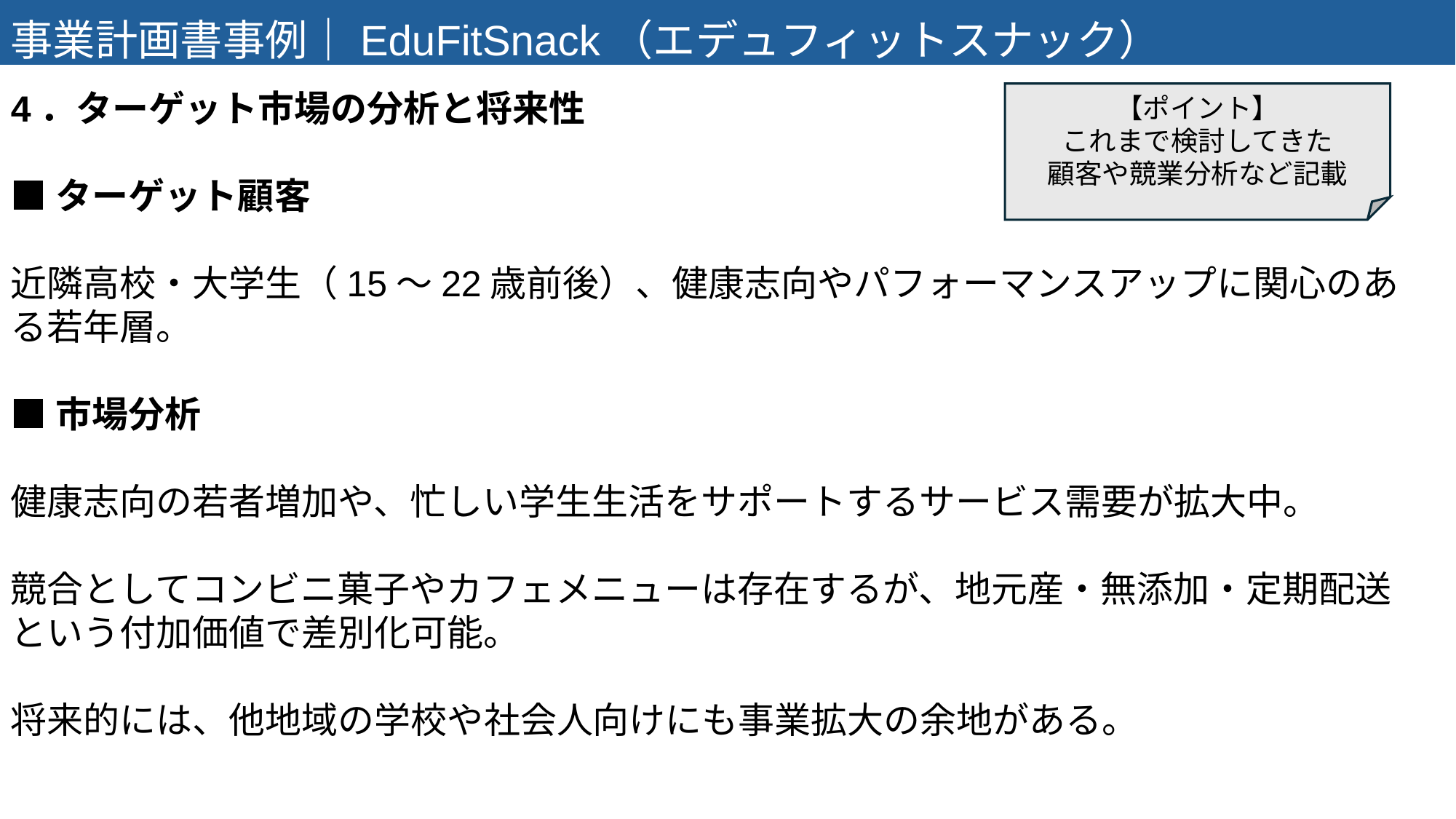

事業計画書事例｜EduFitSnack（エデュフィットスナック）
4．ターゲット市場の分析と将来性
■ターゲット顧客

近隣高校・大学生（15～22歳前後）、健康志向やパフォーマンスアップに関心のある若年層。
■市場分析

健康志向の若者増加や、忙しい学生生活をサポートするサービス需要が拡大中。

競合としてコンビニ菓子やカフェメニューは存在するが、地元産・無添加・定期配送という付加価値で差別化可能。

将来的には、他地域の学校や社会人向けにも事業拡大の余地がある。
【ポイント】
これまで検討してきた
顧客や競業分析など記載